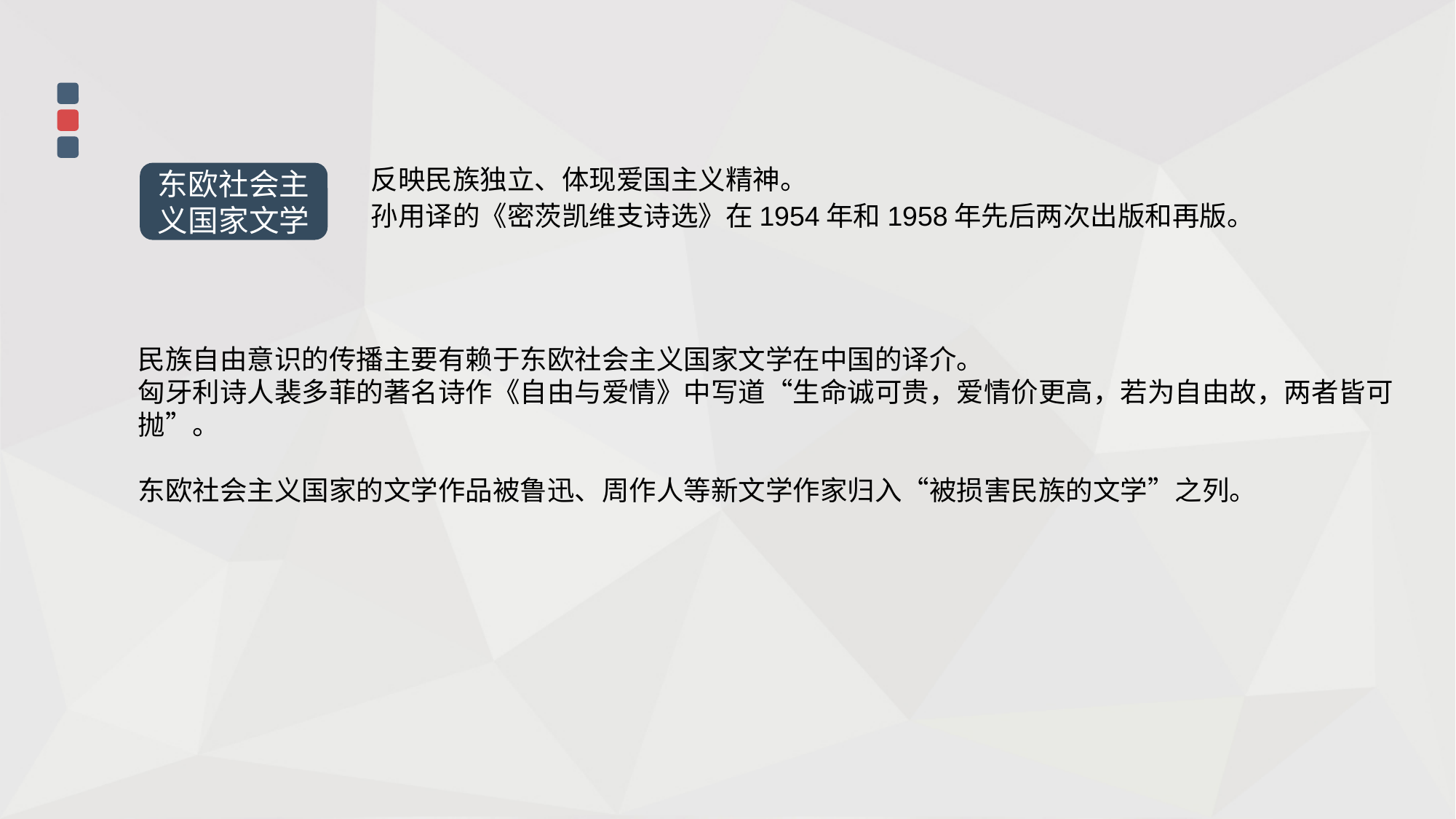

反映民族独立、体现爱国主义精神。
孙用译的《密茨凯维支诗选》在1954年和1958年先后两次出版和再版。
东欧社会主义国家文学
民族自由意识的传播主要有赖于东欧社会主义国家文学在中国的译介。
匈牙利诗人裴多菲的著名诗作《自由与爱情》中写道“生命诚可贵，爱情价更高，若为自由故，两者皆可抛”。

东欧社会主义国家的文学作品被鲁迅、周作人等新文学作家归入“被损害民族的文学”之列。